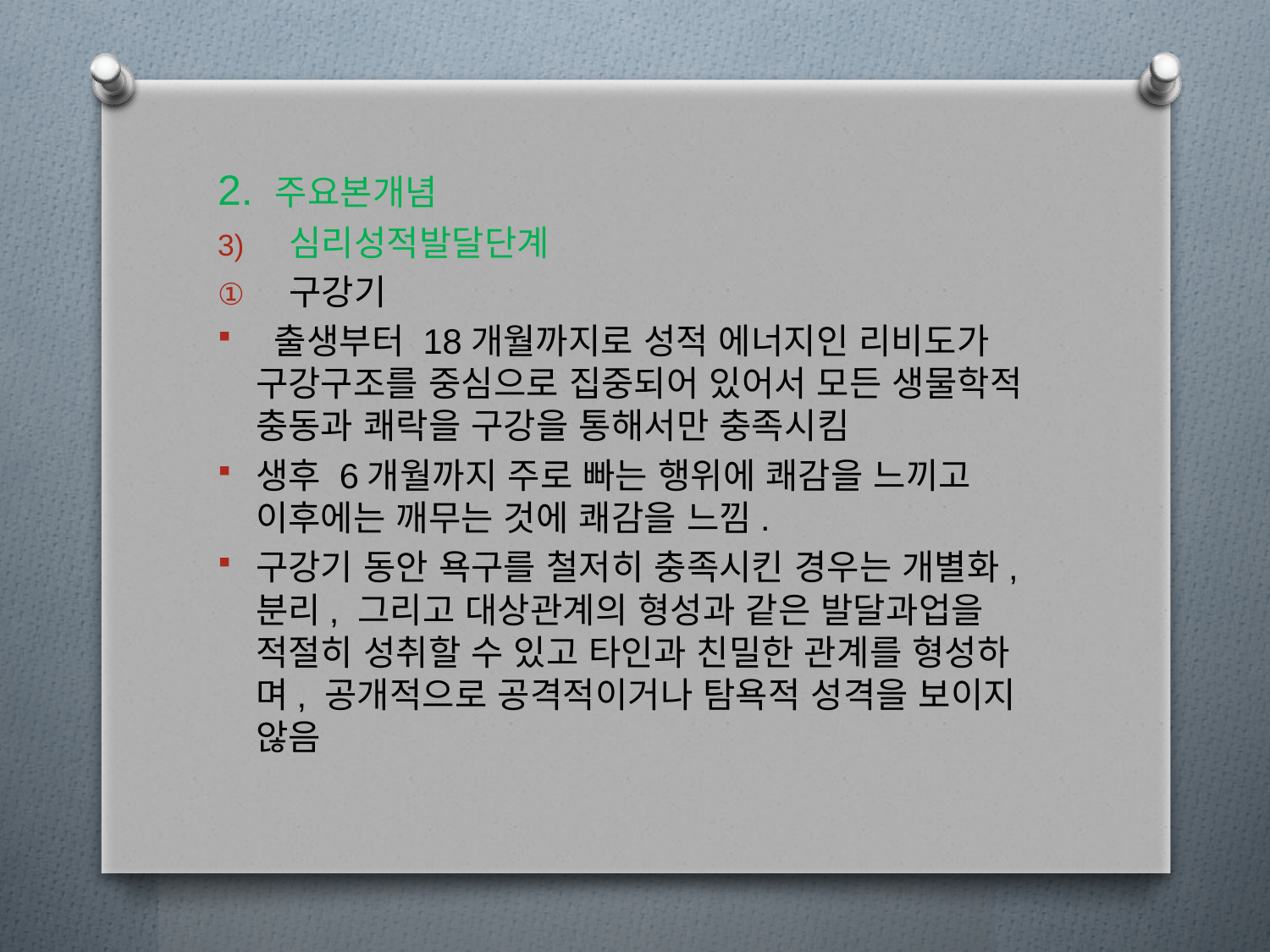

2. 주요본개념
심리성적발달단계
구강기
 출생부터 18개월까지로 성적 에너지인 리비도가 구강구조를 중심으로 집중되어 있어서 모든 생물학적 충동과 쾌락을 구강을 통해서만 충족시킴
생후 6개월까지 주로 빠는 행위에 쾌감을 느끼고 이후에는 깨무는 것에 쾌감을 느낌.
구강기 동안 욕구를 철저히 충족시킨 경우는 개별화, 분리, 그리고 대상관계의 형성과 같은 발달과업을 적절히 성취할 수 있고 타인과 친밀한 관계를 형성하며, 공개적으로 공격적이거나 탐욕적 성격을 보이지 않음